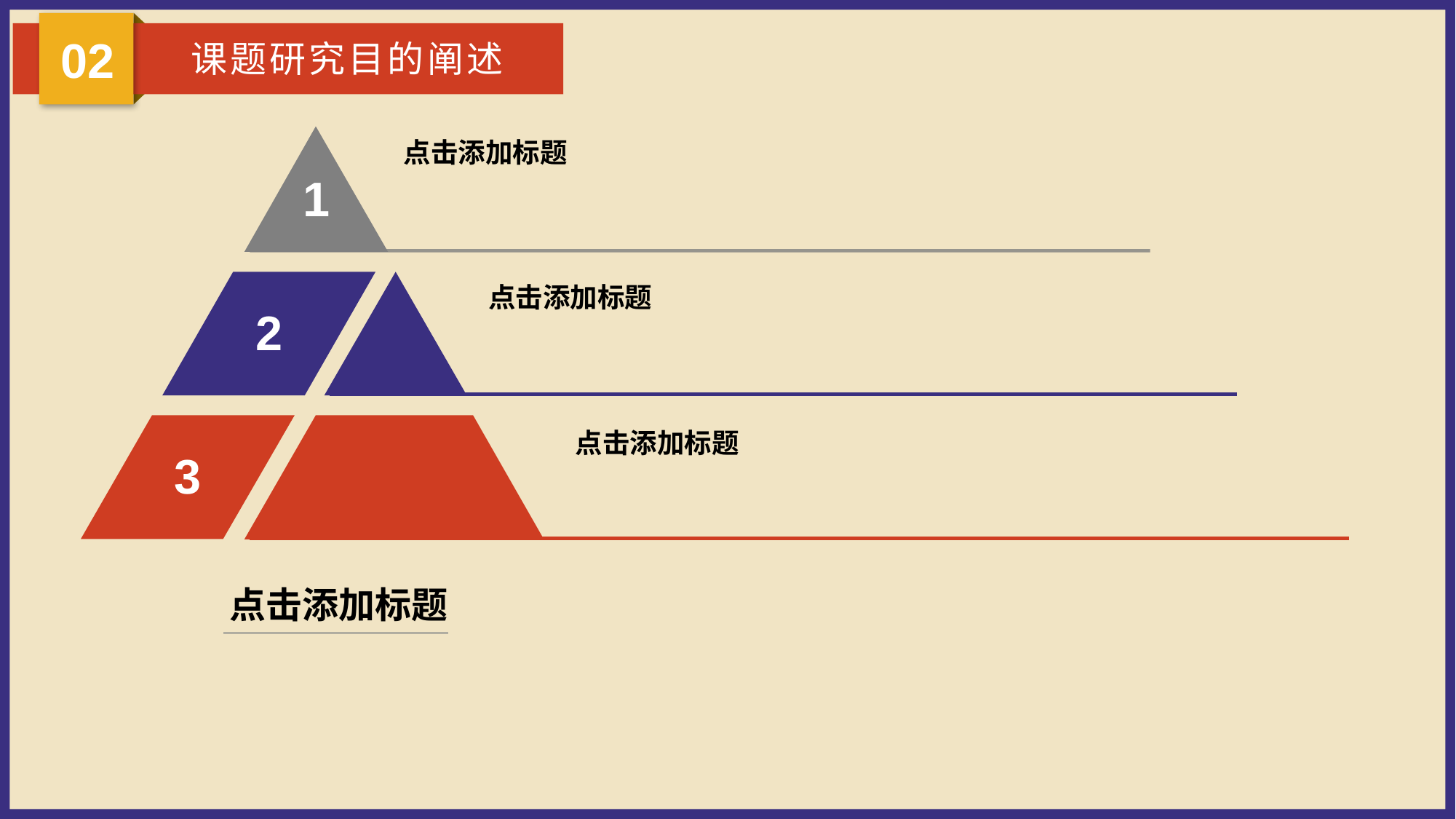

02
课题研究目的阐述

1
点击添加标题
2

点击添加标题
3

点击添加标题
点击添加标题